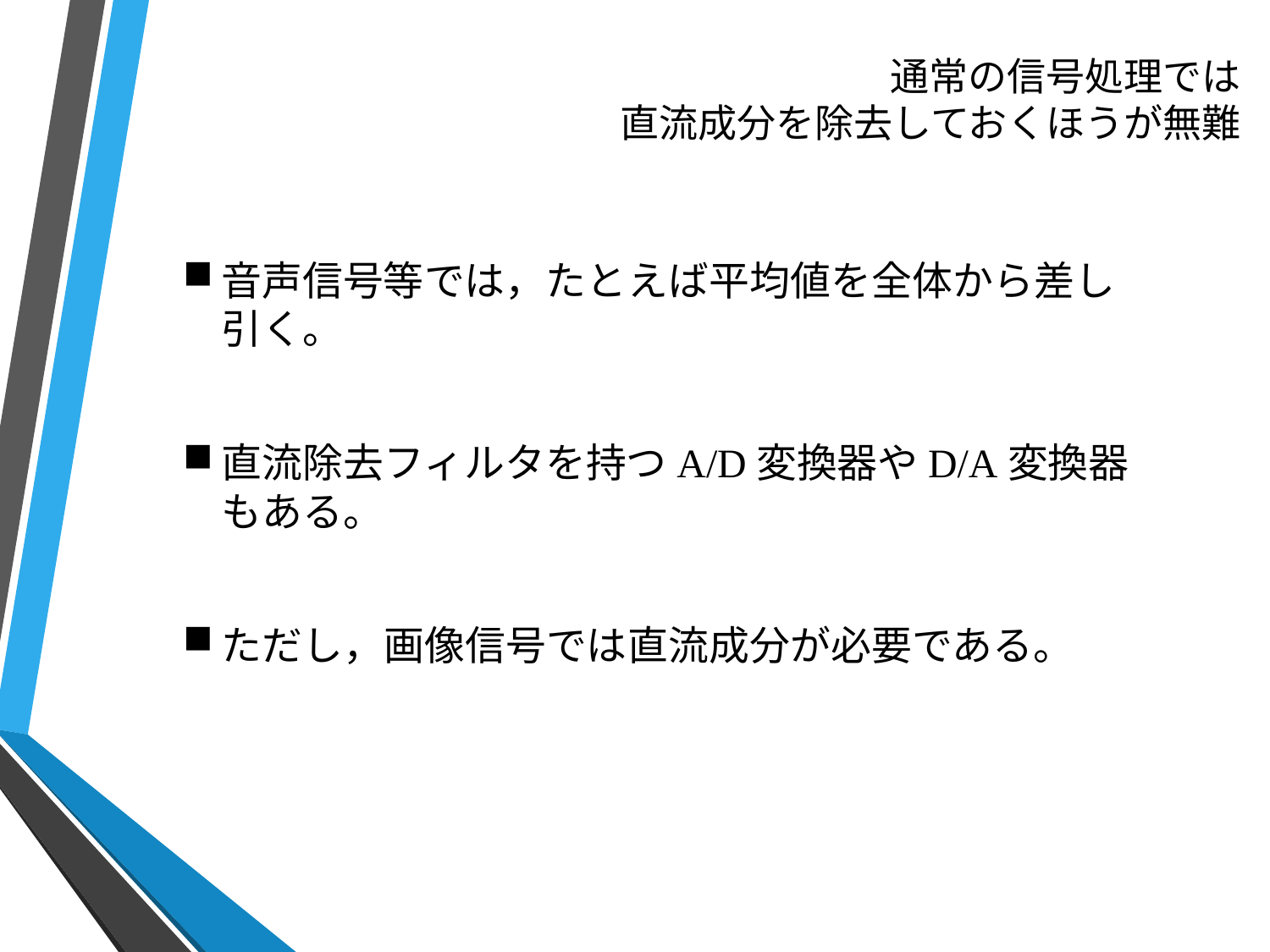

# 通常の信号処理では 直流成分を除去しておくほうが無難
音声信号等では，たとえば平均値を全体から差し引く。

直流除去フィルタを持つA/D変換器やD/A変換器もある。

ただし，画像信号では直流成分が必要である。